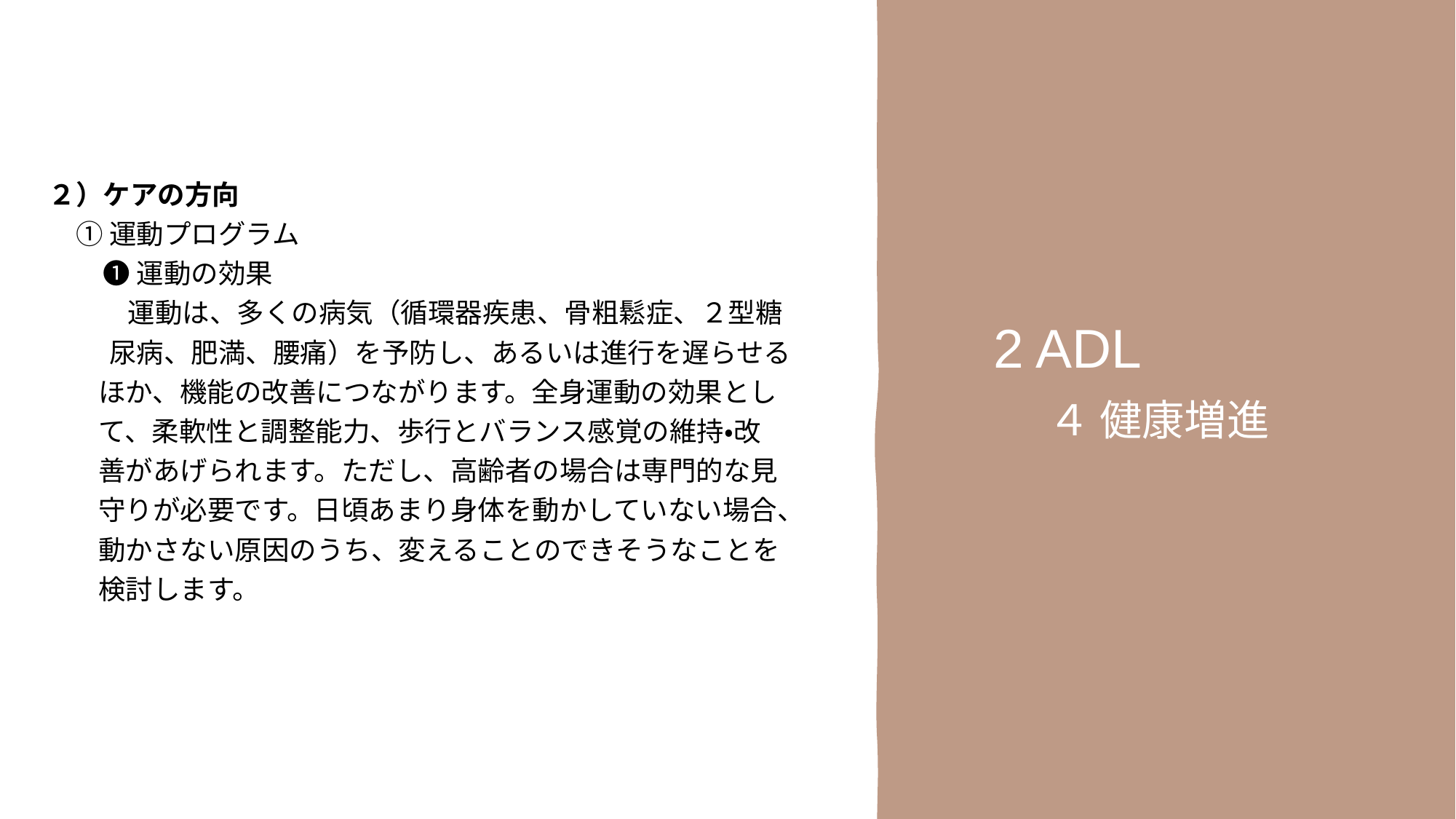

２）ケアの方向
　① 運動プログラム
　　❶ 運動の効果
　 　   運動は、多くの病気（循環器疾患、骨粗鬆症、２型糖
　　 尿病、肥満、腰痛）を予防し、あるいは進行を遅らせる
       ほか、機能の改善につながります。全身運動の効果とし
       て、柔軟性と調整能力、歩行とバランス感覚の維持・改
       善があげられます。ただし、高齢者の場合は専門的な見
       守りが必要です。日頃あまり身体を動かしていない場合、
       動かさない原因のうち、変えることのできそうなことを
       検討します。

2 ADL
　４ 健康増進